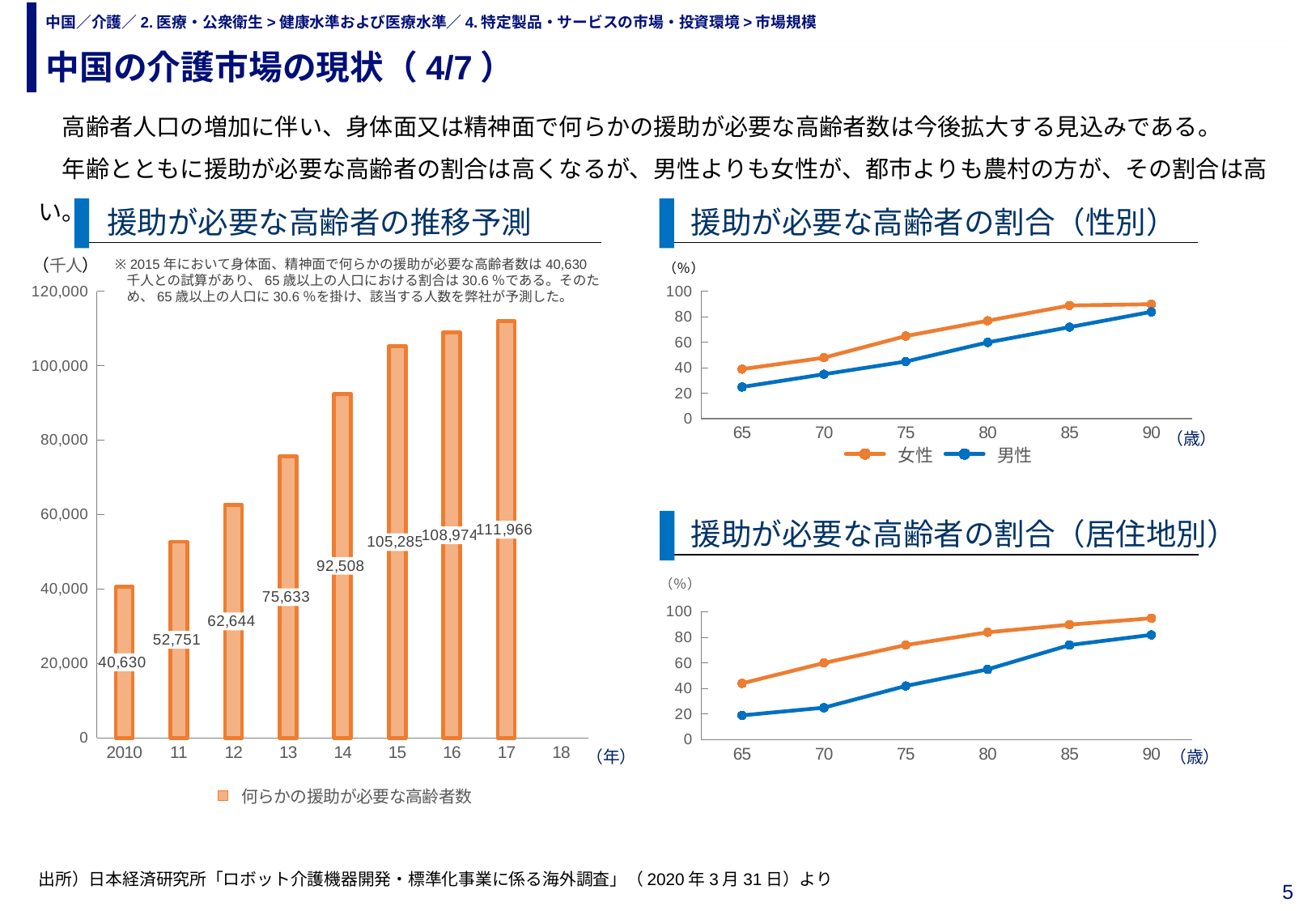

中国の介護市場の現状（4/7）
# 中国／介護／2.医療・公衆衛生>健康水準および医療水準／4.特定製品・サービスの市場・投資環境>市場規模
　高齢者人口の増加に伴い、身体面又は精神面で何らかの援助が必要な高齢者数は今後拡大する見込みである。
　年齢とともに援助が必要な高齢者の割合は高くなるが、男性よりも女性が、都市よりも農村の方が、その割合は高い。
援助が必要な高齢者の推移予測

援助が必要な高齢者の割合（性別）

※ 2015年において身体面、精神面で何らかの援助が必要な高齢者数は40,630千人との試算があり、65歳以上の人口における割合は30.6％である。そのため、65歳以上の人口に30.6％を掛け、該当する人数を弊社が予測した。

[unsupported chart]

### Chart

| Category |  男性 |  女性 |
|---|---|---|
| 65 | 25.0 | 39.0 |
| 70 | 35.0 | 48.0 |
| 75 | 45.0 | 65.0 |
| 80 | 60.0 | 77.0 |
| 85 | 72.0 | 89.0 |
| 90 | 84.0 | 90.0 |
（歳）
援助が必要な高齢者の割合（居住地別）

[unsupported chart]

（歳）
（年）
出所）日本経済研究所「ロボット介護機器開発・標準化事業に係る海外調査」（2020年3月31日）より